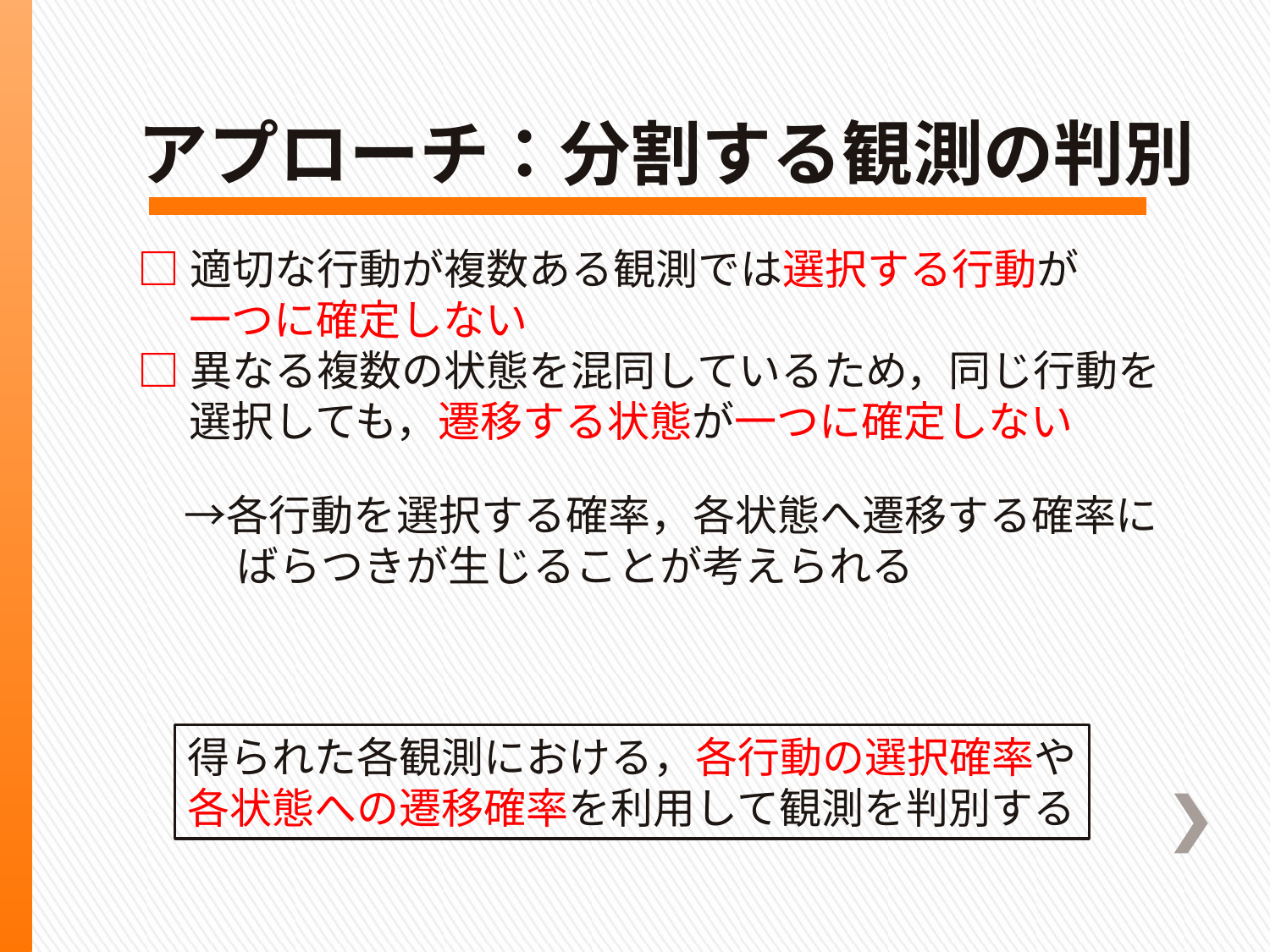

# アプローチ：分割する観測の判別
□適切な行動が複数ある観測では選択する行動が
　 一つに確定しない
□異なる複数の状態を混同しているため，同じ行動を
　 選択しても，遷移する状態が一つに確定しない
　　→各行動を選択する確率，各状態へ遷移する確率に
　 　　ばらつきが生じることが考えられる

得られた各観測における，各行動の選択確率や
各状態への遷移確率を利用して観測を判別する